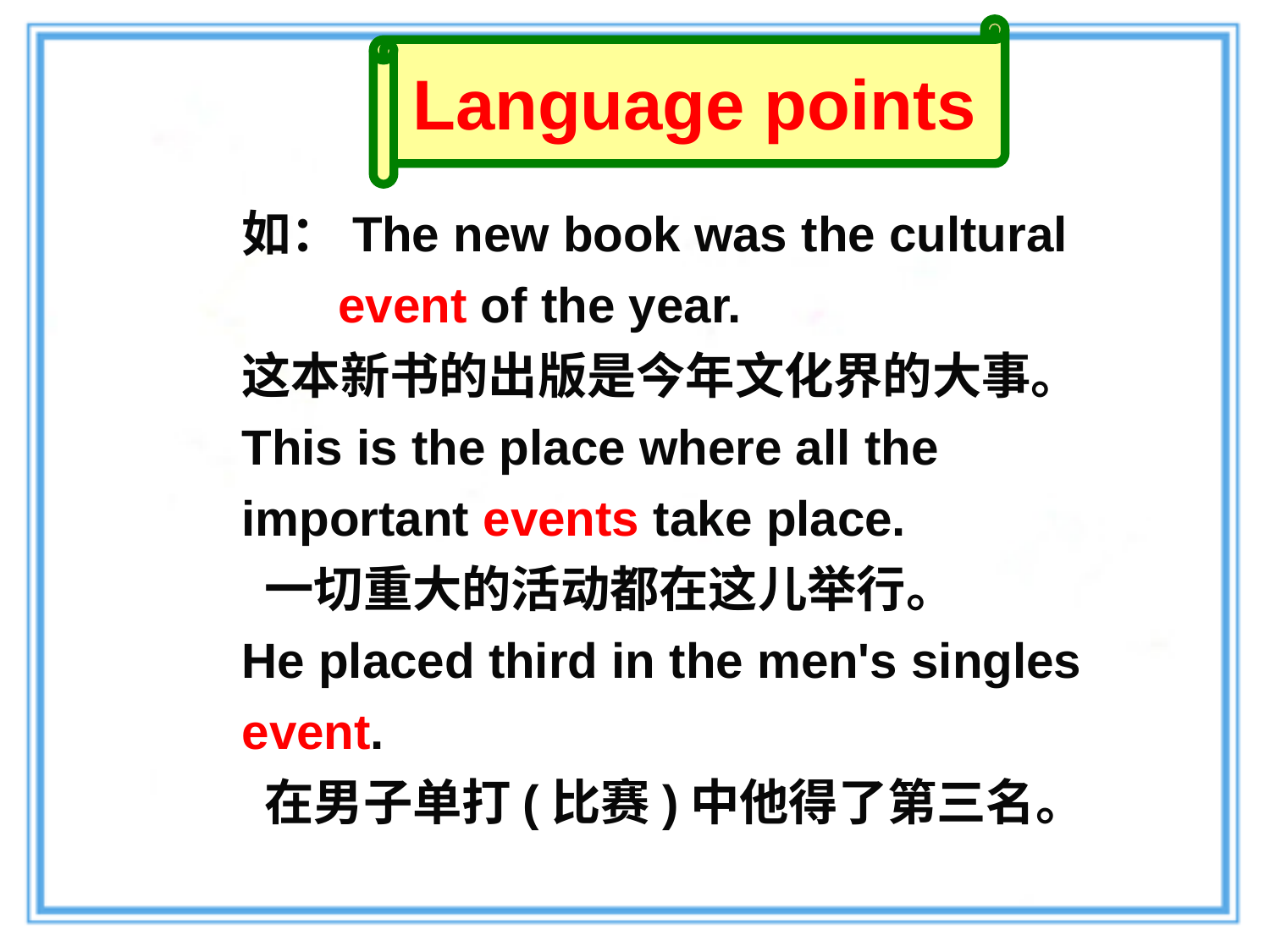

Language points
如：The new book was the cultural
       event of the year.
这本新书的出版是今年文化界的大事。
This is the place where all the important events take place.
 一切重大的活动都在这儿举行。
He placed third in the men's singles event.
 在男子单打(比赛)中他得了第三名。